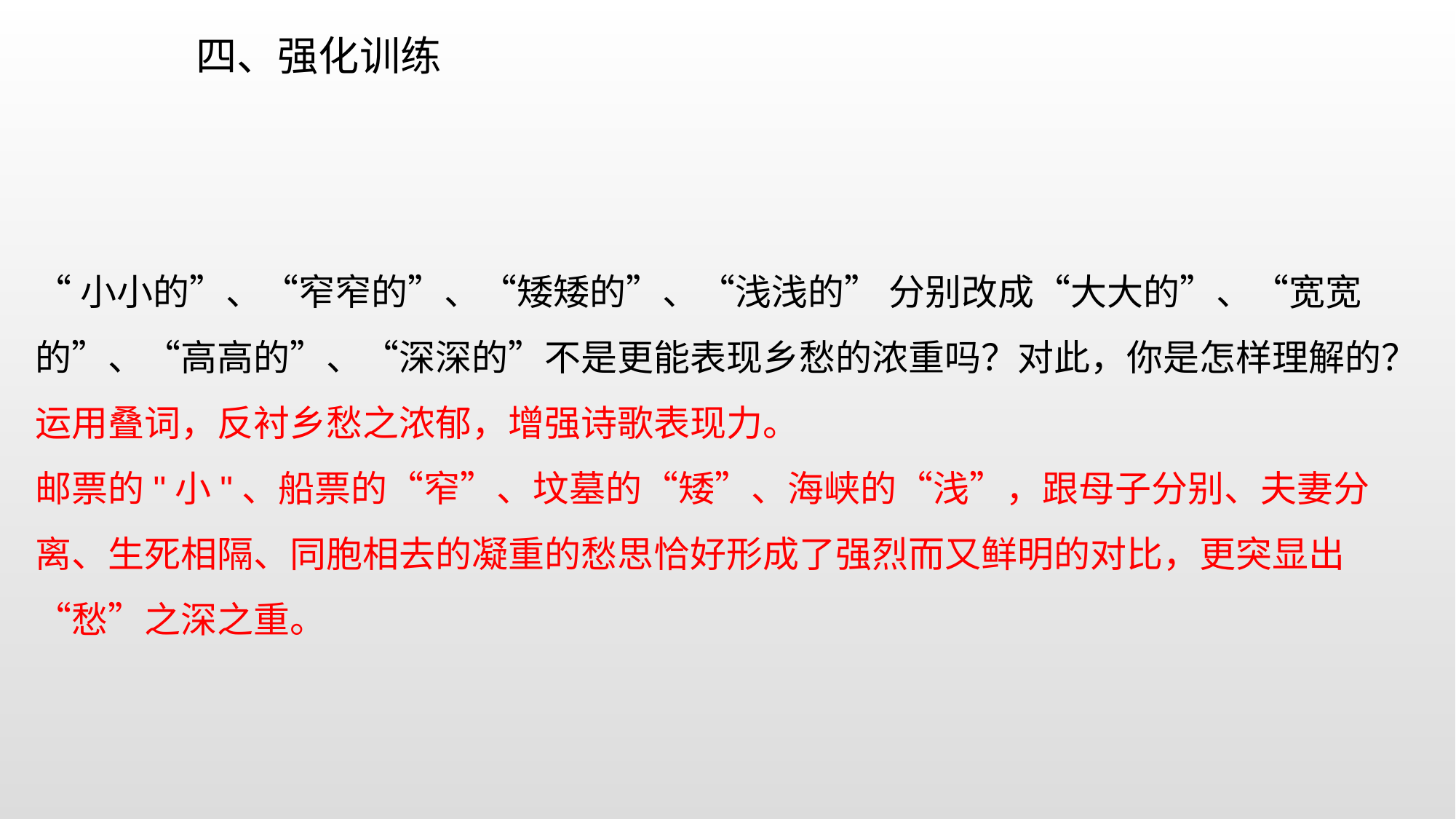

四、强化训练

“小小的”、“窄窄的”、“矮矮的”、“浅浅的” 分别改成“大大的”、“宽宽的”、“高高的”、“深深的”不是更能表现乡愁的浓重吗？对此，你是怎样理解的？
运用叠词，反衬乡愁之浓郁，增强诗歌表现力。
邮票的"小"、船票的“窄”、坟墓的“矮”、海峡的“浅”，跟母子分别、夫妻分离、生死相隔、同胞相去的凝重的愁思恰好形成了强烈而又鲜明的对比，更突显出“愁”之深之重。